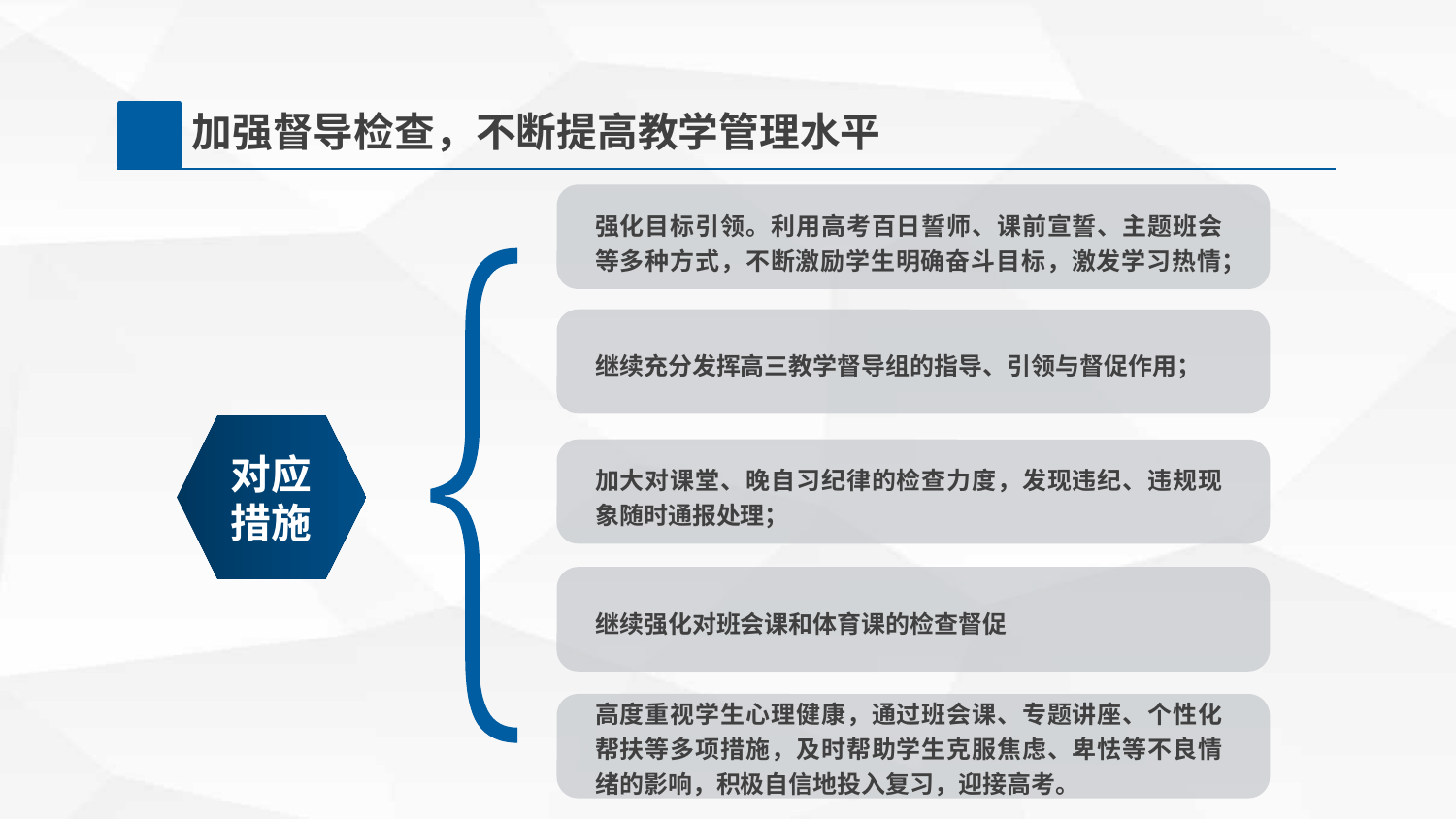

加强督导检查，不断提高教学管理水平

强化目标引领。利用高考百日誓师、课前宣誓、主题班会等多种方式，不断激励学生明确奋斗目标，激发学习热情；

继续充分发挥高三教学督导组的指导、引领与督促作用；
对应措施

加大对课堂、晚自习纪律的检查力度，发现违纪、违规现象随时通报处理；

继续强化对班会课和体育课的检查督促
高度重视学生心理健康，通过班会课、专题讲座、个性化帮扶等多项措施，及时帮助学生克服焦虑、卑怯等不良情绪的影响，积极自信地投入复习，迎接高考。